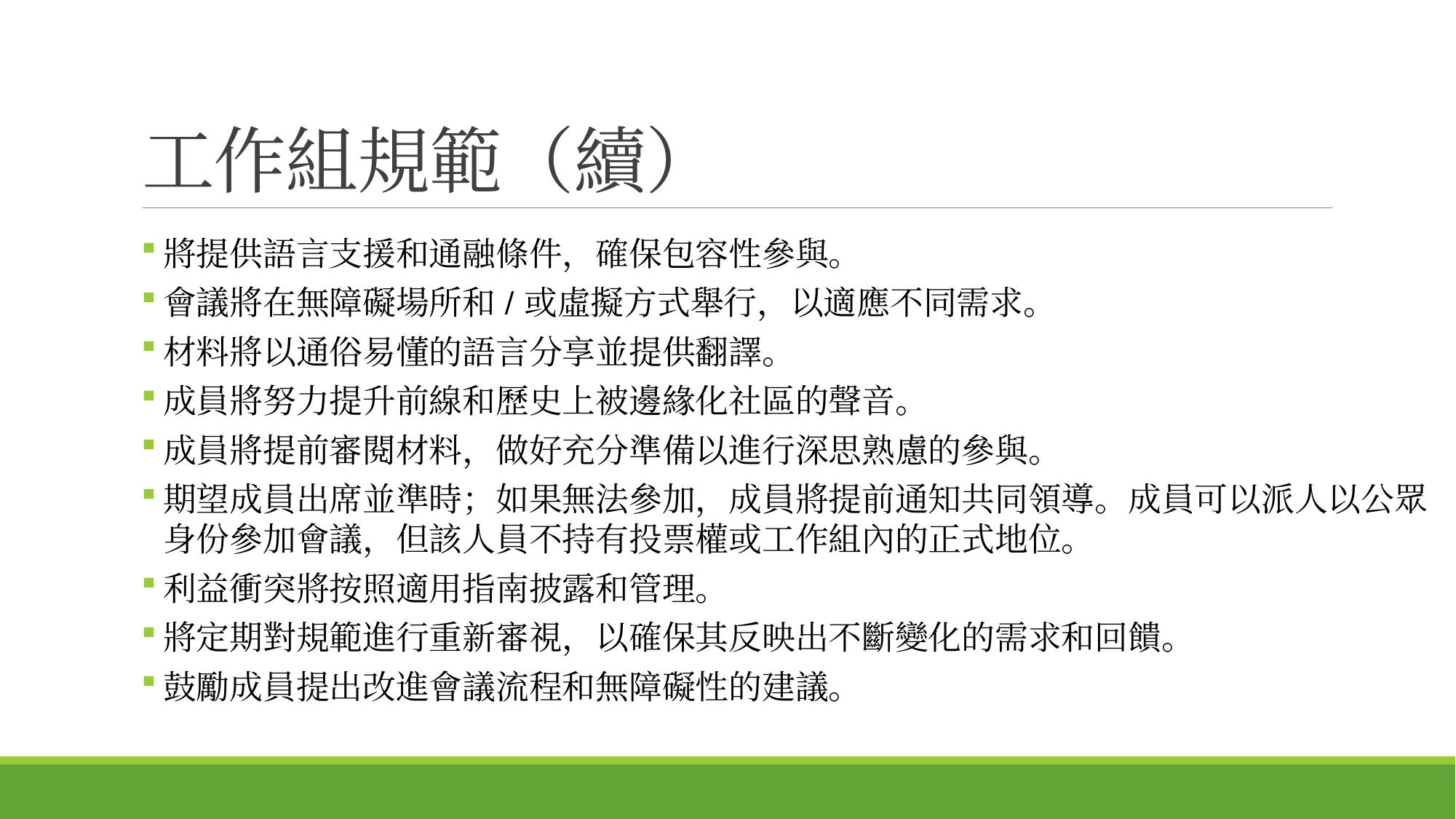

# 工作組規範（續）
將提供語言支援和通融條件，確保包容性參與。
會議將在無障礙場所和/或虛擬方式舉行，以適應不同需求。
材料將以通俗易懂的語言分享並提供翻譯。
成員將努力提升前線和歷史上被邊緣化社區的聲音。
成員將提前審閱材料，做好充分準備以進行深思熟慮的參與。
期望成員出席並準時；如果無法參加，成員將提前通知共同領導。成員可以派人以公眾身份參加會議，但該人員不持有投票權或工作組內的正式地位。
利益衝突將按照適用指南披露和管理。
將定期對規範進行重新審視，以確保其反映出不斷變化的需求和回饋。
鼓勵成員提出改進會議流程和無障礙性的建議。